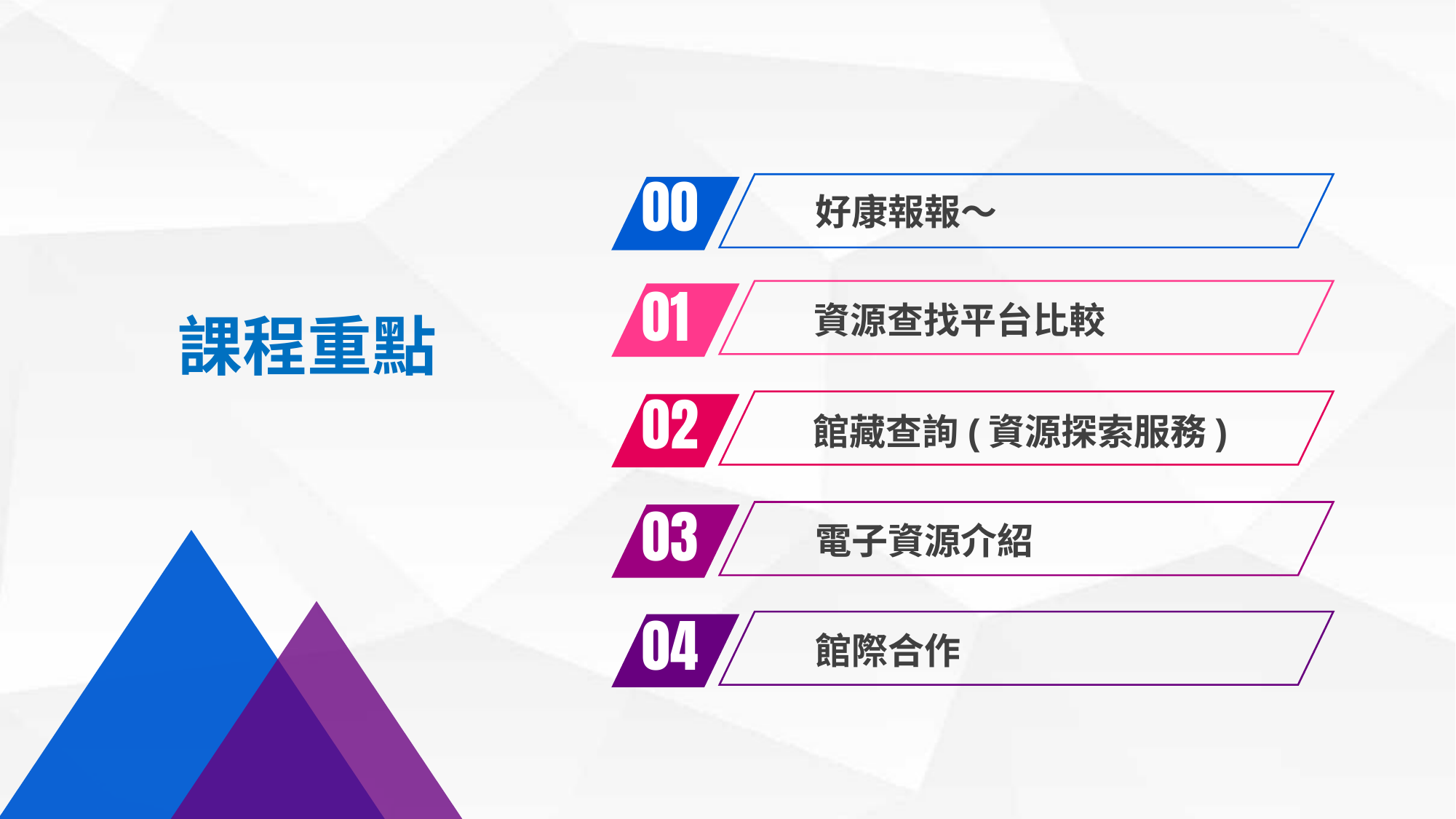

00

好康報報～
01

資源查找平台比較
課程重點

02

館藏查詢(資源探索服務)
03

電子資源介紹

04

館際合作